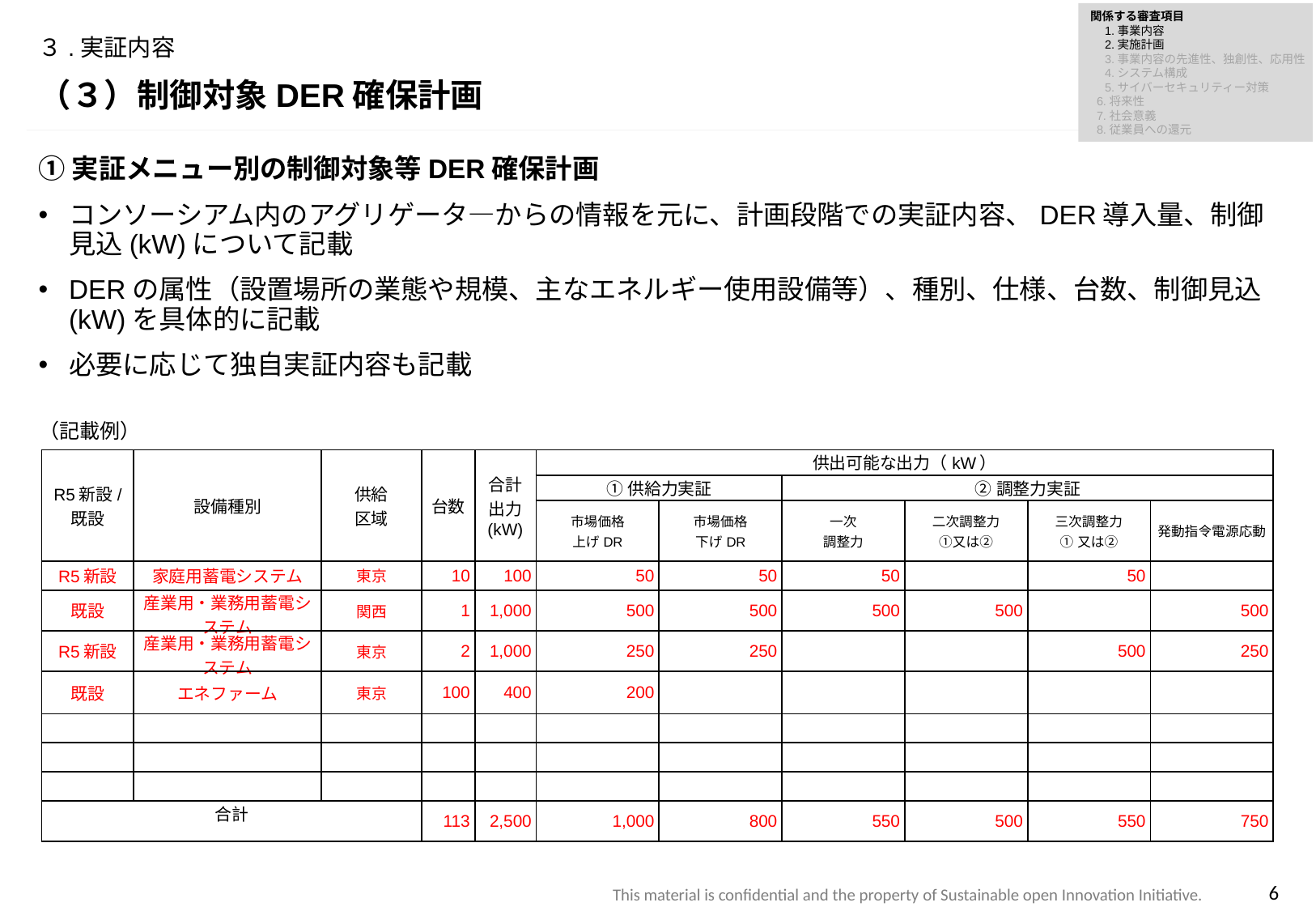

関係する審査項目
　1.事業内容
　2.実施計画
　3.事業内容の先進性、独創性、応用性
　4.システム構成
　5.サイバーセキュリティー対策
  6.将来性
  7.社会意義
  8.従業員への還元
# ３.実証内容
（３）制御対象DER確保計画
①実証メニュー別の制御対象等DER確保計画
コンソーシアム内のアグリゲータ―からの情報を元に、計画段階での実証内容、DER導入量、制御見込(kW)について記載
DERの属性（設置場所の業態や規模、主なエネルギー使用設備等）、種別、仕様、台数、制御見込(kW)を具体的に記載
必要に応じて独自実証内容も記載

（記載例）
| R5新設/ 既設 | 設備種別 | 供給 区域 | 台数 | 合計 出力 (kW) | 供出可能な出力（kW） |  |  |  |  |  |
| --- | --- | --- | --- | --- | --- | --- | --- | --- | --- | --- |
|  |  |  |  |  | ①供給力実証 |  | ②調整力実証 |  |  |  |
|  |  |  |  |  | 市場価格 上げDR | 市場価格 下げDR | 一次 調整力 | 二次調整力 ①又は② | 三次調整力 ①又は② | 発動指令電源応動 |
| R5新設 | 家庭用蓄電システム | 東京 | 10 | 100 | 50 | 50 | 50 |  | 50 |  |
| 既設 | 産業用・業務用蓄電システム | 関西 | 1 | 1,000 | 500 | 500 | 500 | 500 |  | 500 |
| R5新設 | 産業用・業務用蓄電システム | 東京 | 2 | 1,000 | 250 | 250 |  |  | 500 | 250 |
| 既設 | エネファーム | 東京 | 100 | 400 | 200 |  |  |  |  |  |
|  |  |  |  |  |  |  |  |  |  |  |
|  |  |  |  |  |  |  |  |  |  |  |
|  |  |  |  |  |  |  |  |  |  |  |
| 合計 |  |  | 113 | 2,500 | 1,000 | 800 | 550 | 500 | 550 | 750 |